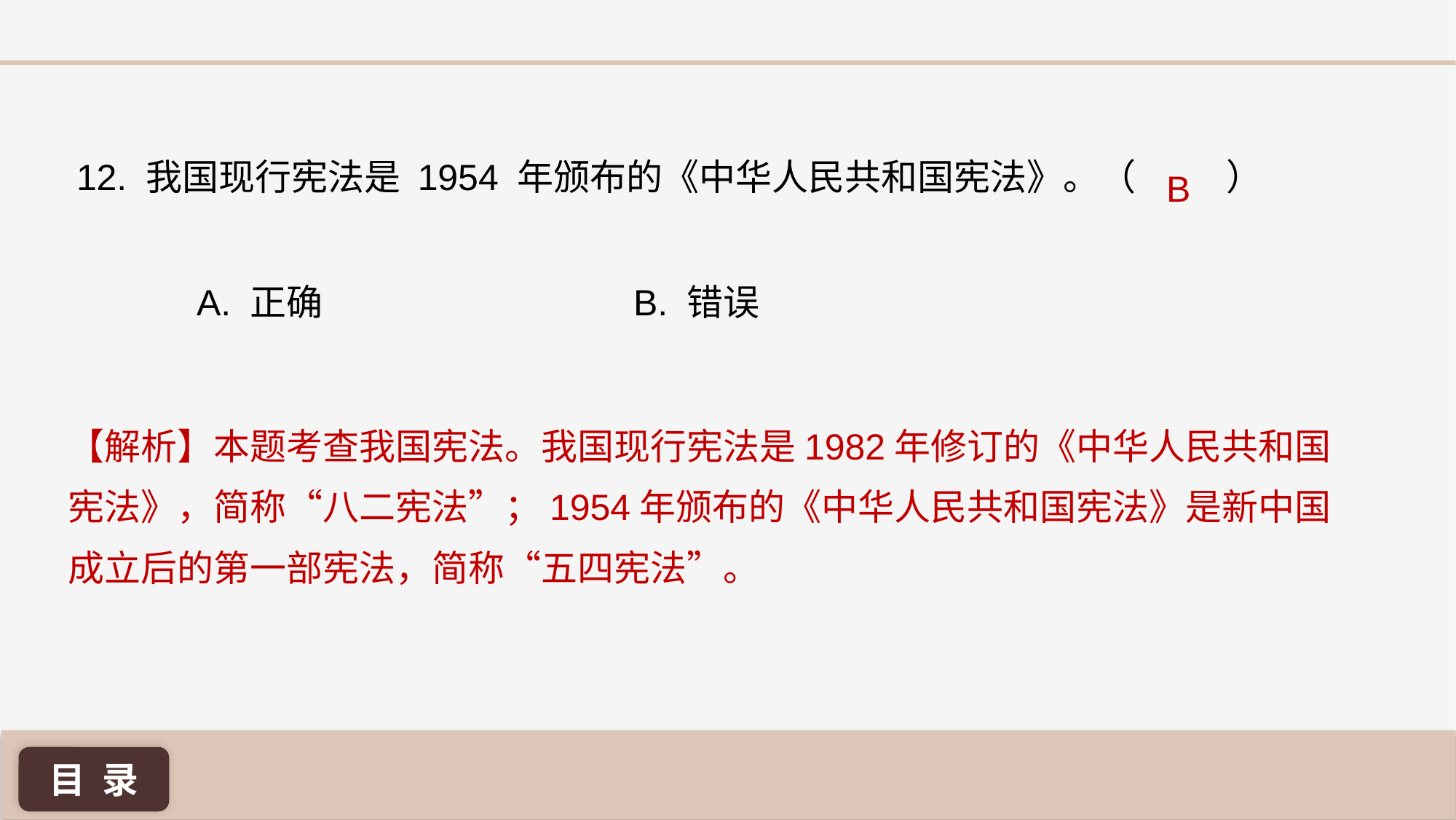

12. 我国现行宪法是 1954 年颁布的《中华人民共和国宪法》。（           ）
B
A. 正确 			B. 错误
【解析】本题考查我国宪法。我国现行宪法是1982年修订的《中华人民共和国宪法》，简称“八二宪法”；1954年颁布的《中华人民共和国宪法》是新中国成立后的第一部宪法，简称“五四宪法”。